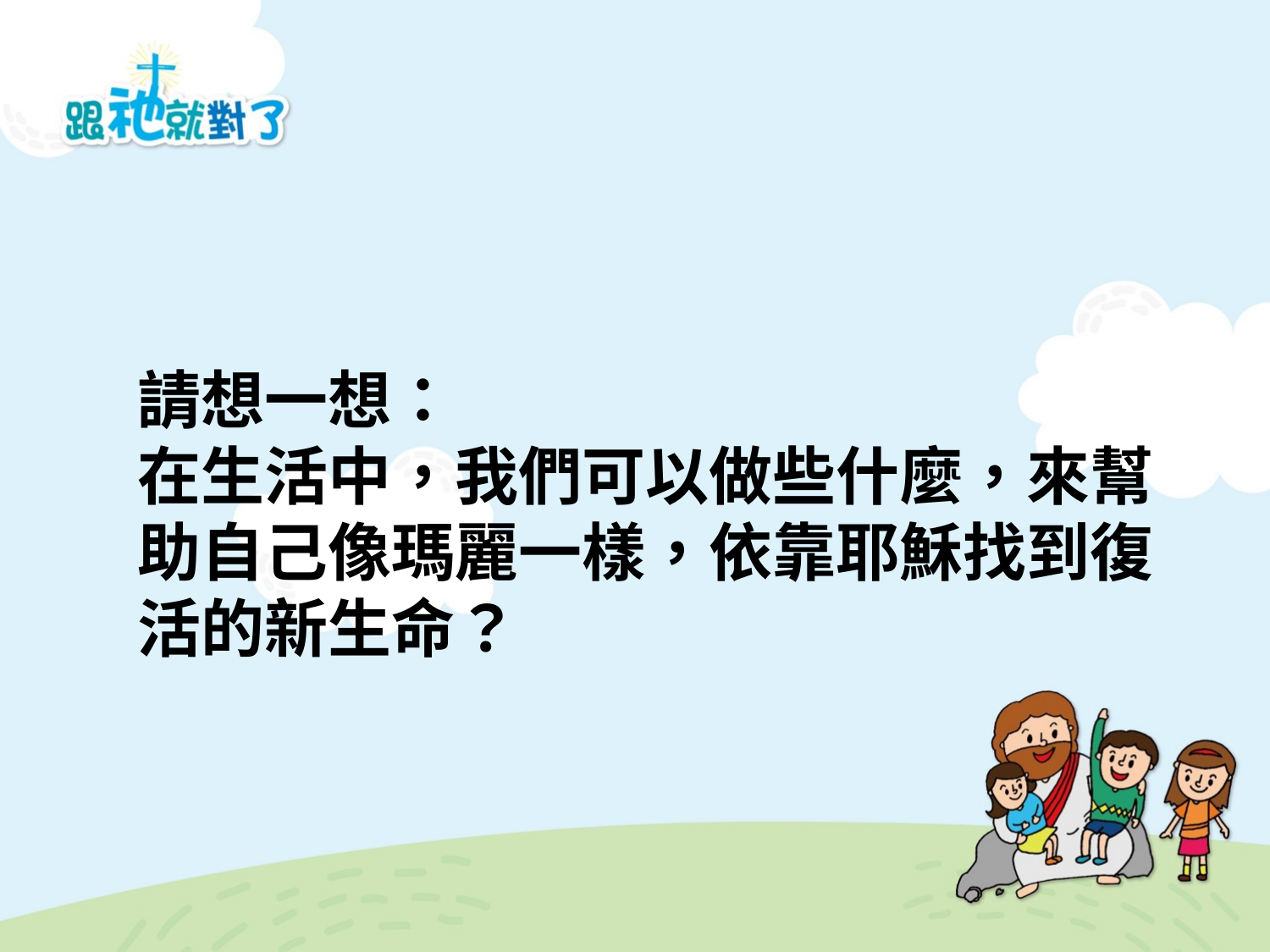

請想一想：
在生活中，我們可以做些什麼，來幫助自己像瑪麗一樣，依靠耶穌找到復活的新生命？